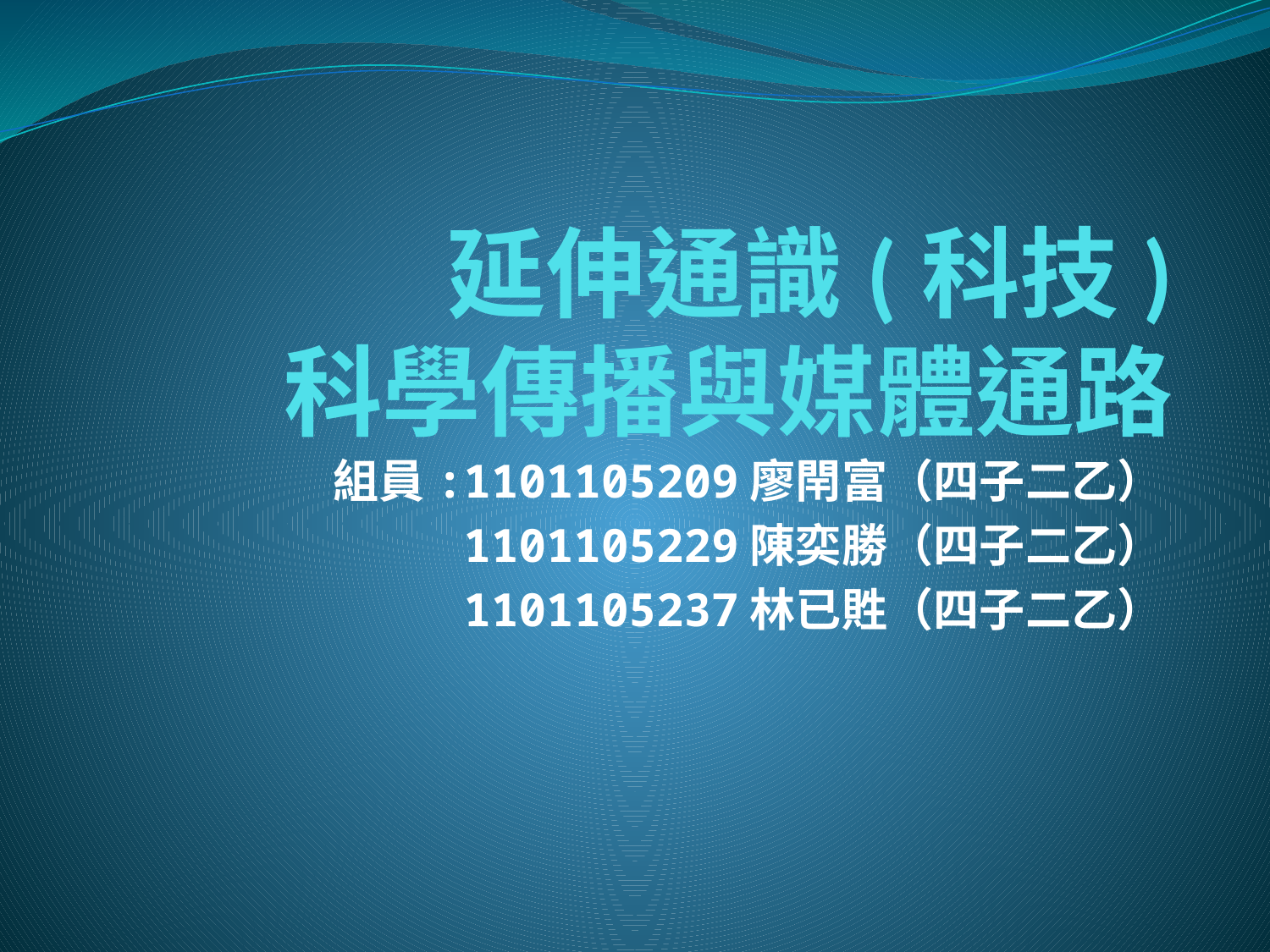

# 延伸通識(科技) 科學傳播與媒體通路
組員:1101105209廖閈富（四子二乙）
1101105229陳奕勝（四子二乙）
1101105237林已貹（四子二乙）